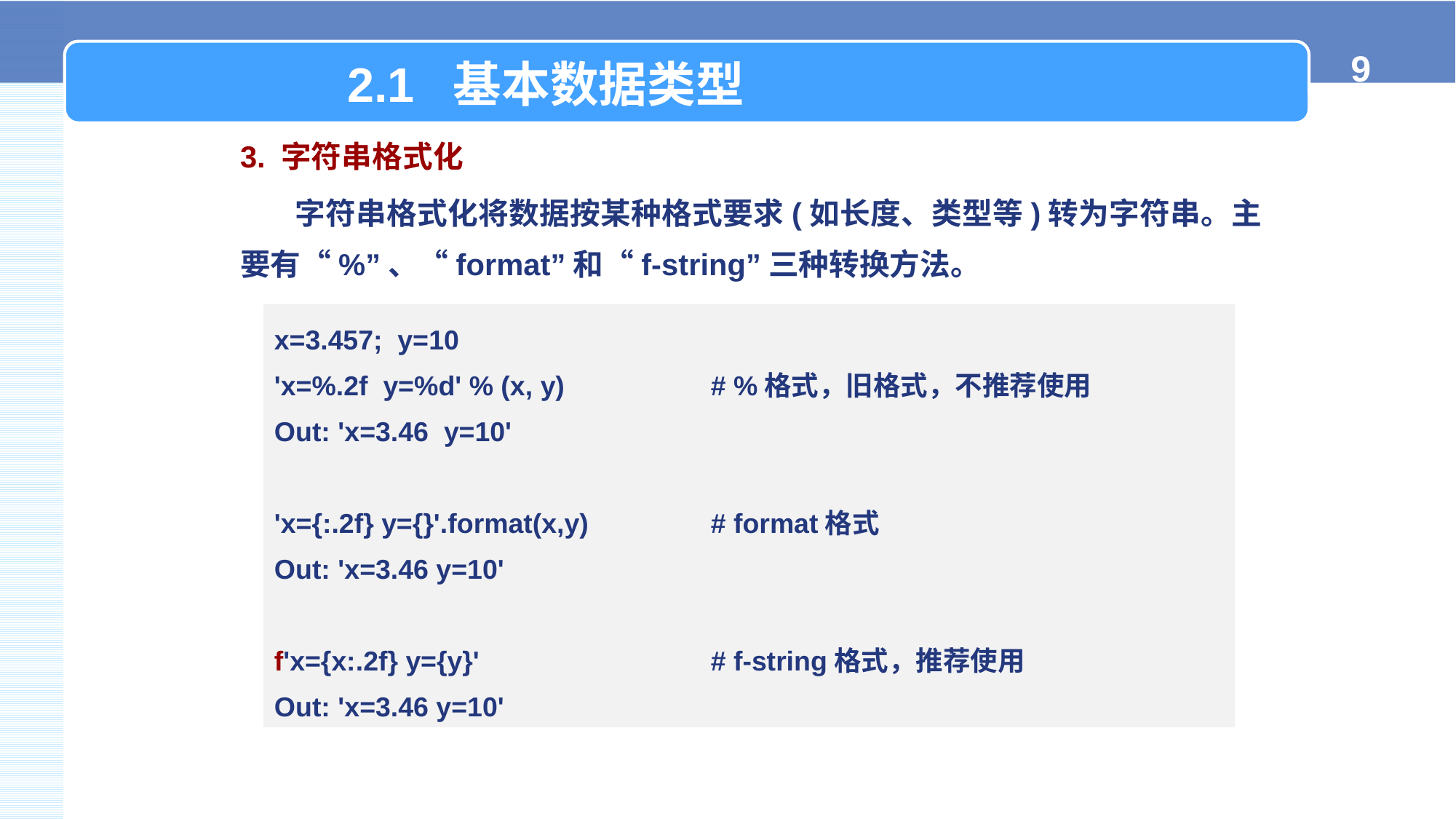

2.1  基本数据类型
3. 字符串格式化
字符串格式化将数据按某种格式要求(如长度、类型等)转为字符串。主要有“%”、“format”和“f-string”三种转换方法。
x=3.457;  y=10
'x=%.2f  y=%d' % (x, y)		# %格式，旧格式，不推荐使用
Out: 'x=3.46  y=10'

'x={:.2f} y={}'.format(x,y)		# format格式
Out: 'x=3.46 y=10'

f'x={x:.2f} y={y}'		 	# f-string格式，推荐使用
Out: 'x=3.46 y=10'